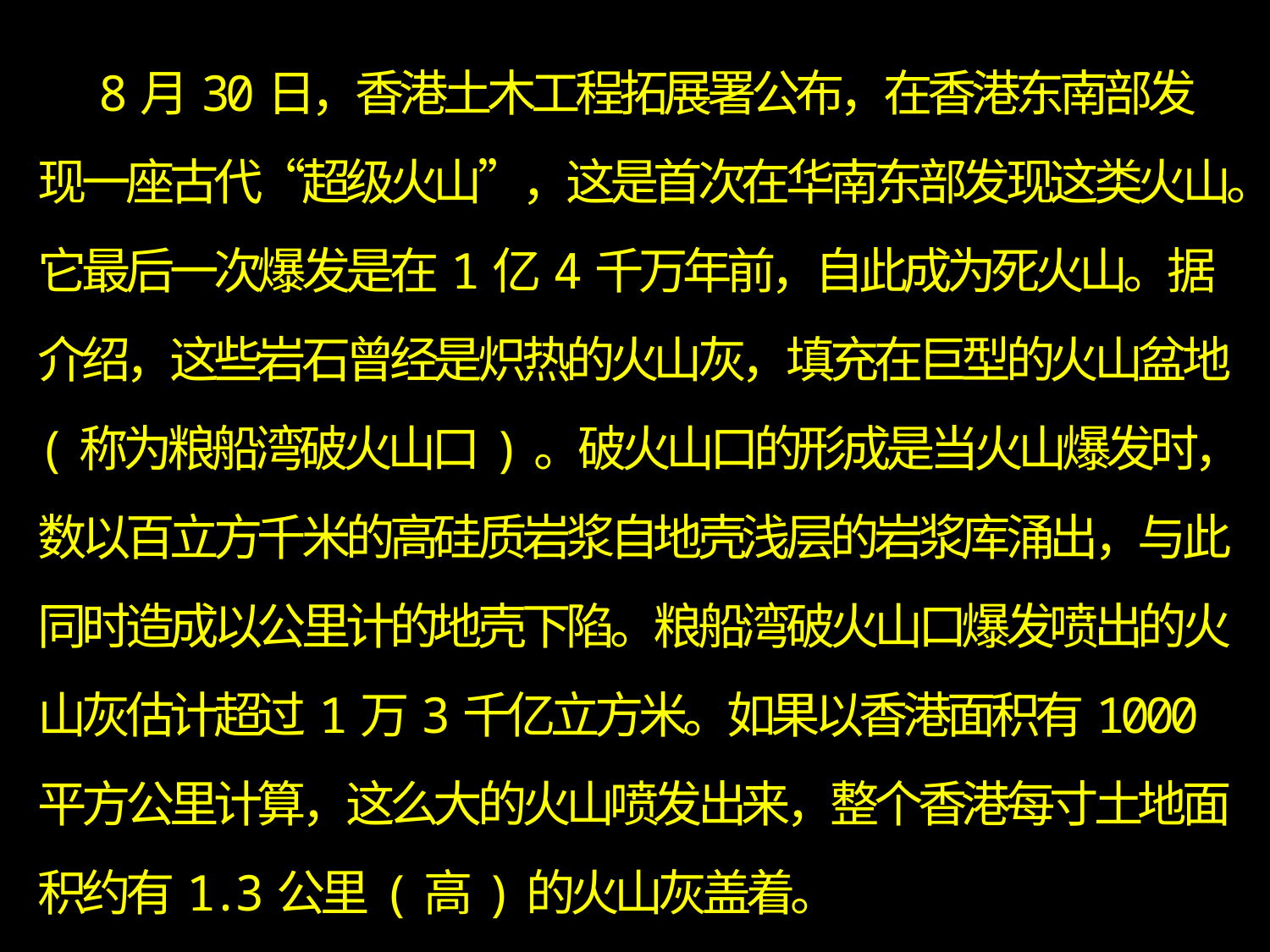

8月30日，香港土木工程拓展署公布，在香港东南部发现一座古代“超级火山”，这是首次在华南东部发现这类火山。它最后一次爆发是在1亿4千万年前，自此成为死火山。据介绍，这些岩石曾经是炽热的火山灰，填充在巨型的火山盆地(称为粮船湾破火山口)。破火山口的形成是当火山爆发时，数以百立方千米的高硅质岩浆自地壳浅层的岩浆库涌出，与此同时造成以公里计的地壳下陷。粮船湾破火山口爆发喷出的火山灰估计超过1万3千亿立方米。如果以香港面积有1000平方公里计算，这么大的火山喷发出来，整个香港每寸土地面积约有1.3公里(高)的火山灰盖着。